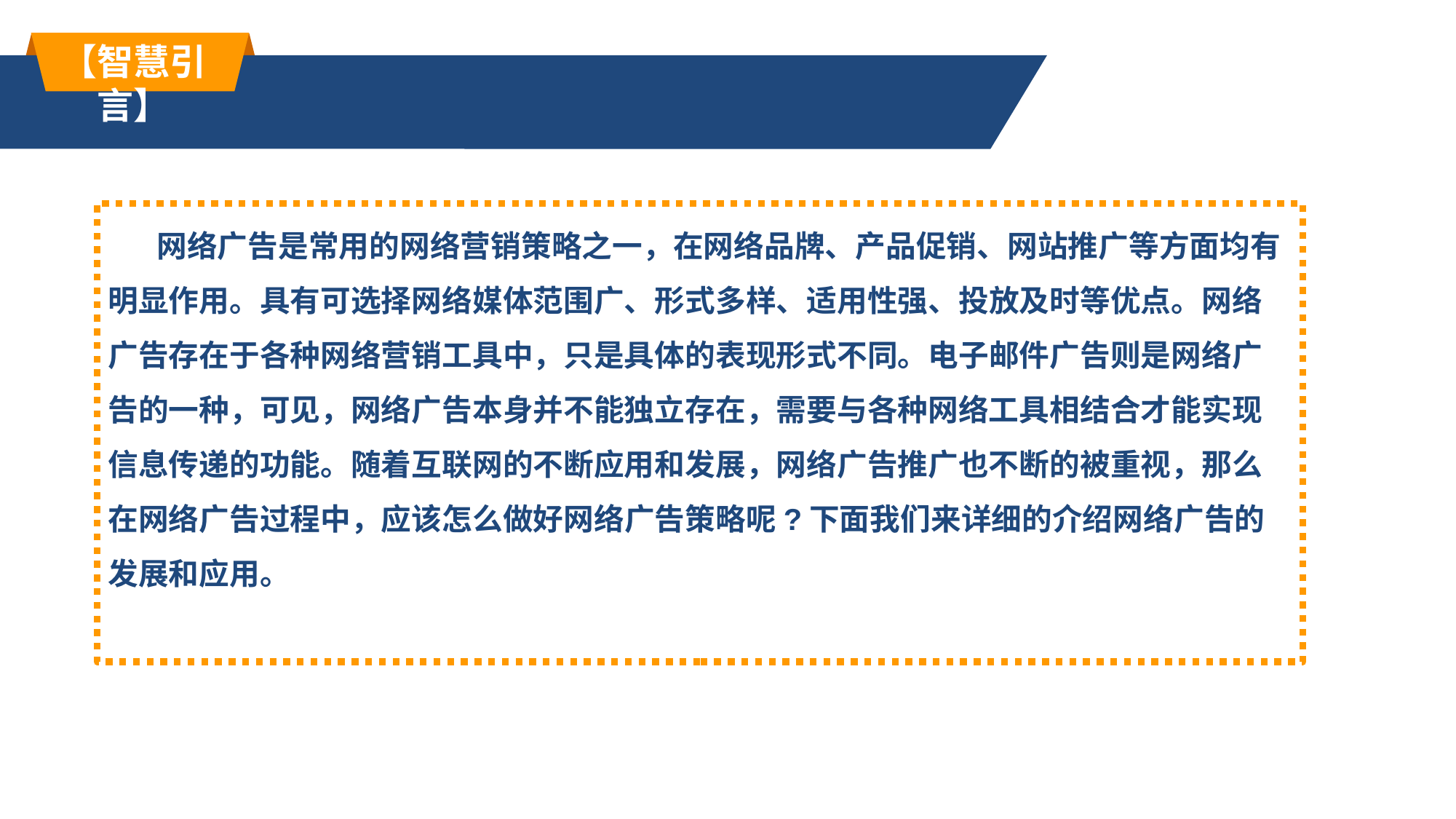

【智慧引言】

      网络广告是常用的网络营销策略之一，在网络品牌、产品促销、网站推广等方面均有明显作用。具有可选择网络媒体范围广、形式多样、适用性强、投放及时等优点。网络广告存在于各种网络营销工具中，只是具体的表现形式不同。电子邮件广告则是网络广告的一种，可见，网络广告本身并不能独立存在，需要与各种网络工具相结合才能实现信息传递的功能。随着互联网的不断应用和发展，网络广告推广也不断的被重视，那么在网络广告过程中，应该怎么做好网络广告策略呢?下面我们来详细的介绍网络广告的发展和应用。